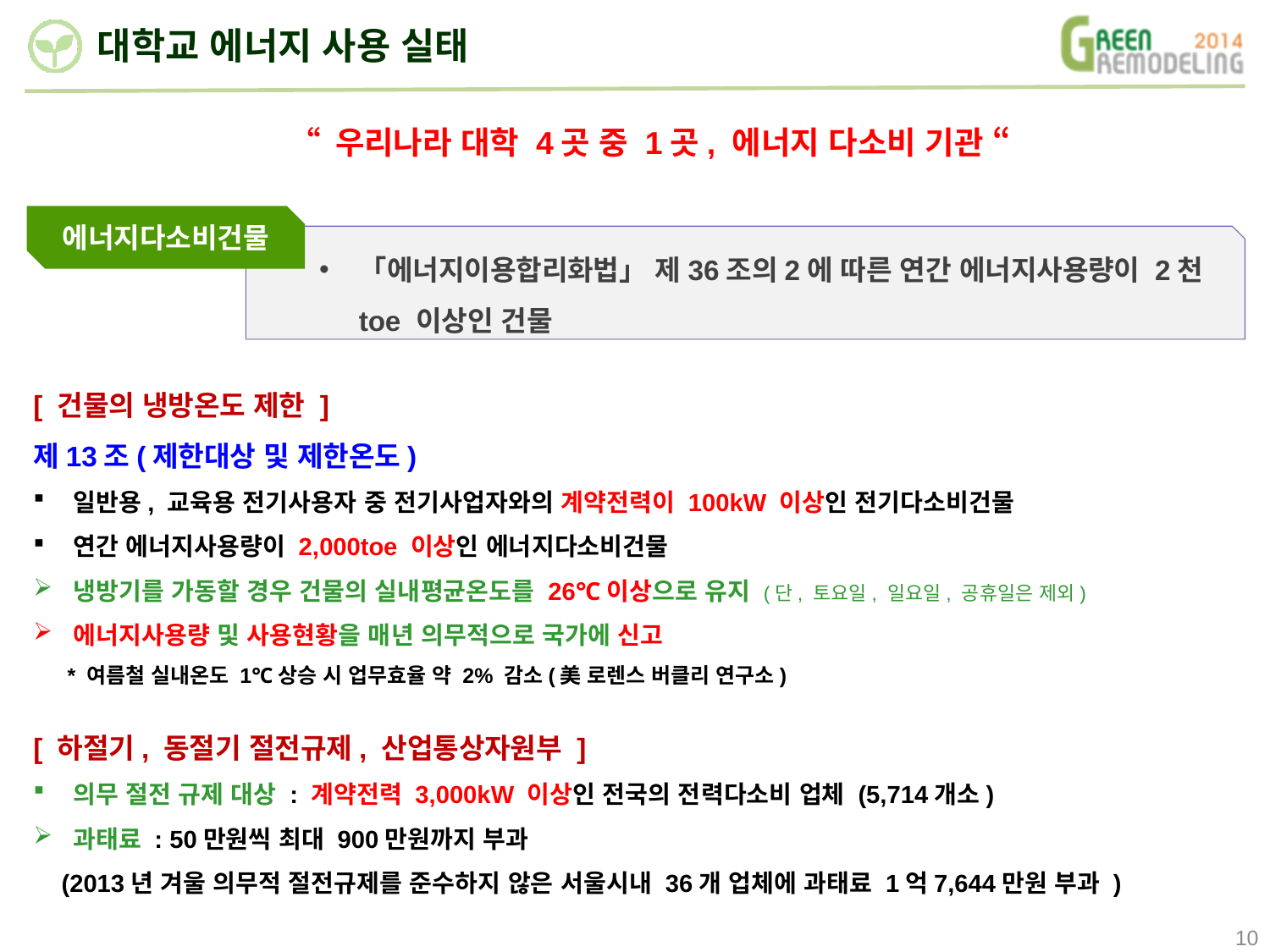

대학교 에너지 사용 실태
“ 우리나라 대학 4곳 중 1곳, 에너지 다소비 기관 “
에너지다소비건물
「에너지이용합리화법」 제36조의2에 따른 연간 에너지사용량이 2천toe 이상인 건물
[ 건물의 냉방온도 제한 ]
제13조(제한대상 및 제한온도)
일반용, 교육용 전기사용자 중 전기사업자와의 계약전력이 100kW 이상인 전기다소비건물
연간 에너지사용량이 2,000toe 이상인 에너지다소비건물
냉방기를 가동할 경우 건물의 실내평균온도를 26℃이상으로 유지 (단, 토요일, 일요일, 공휴일은 제외)
에너지사용량 및 사용현황을 매년 의무적으로 국가에 신고
* 여름철 실내온도 1℃상승 시 업무효율 약 2% 감소(美 로렌스 버클리 연구소)
[ 하절기, 동절기 절전규제, 산업통상자원부 ]
의무 절전 규제 대상 : 계약전력 3,000kW 이상인 전국의 전력다소비 업체 (5,714개소)
과태료 : 50만원씩 최대 900만원까지 부과
    (2013년 겨울 의무적 절전규제를 준수하지 않은 서울시내 36개 업체에 과태료 1억7,644만원 부과 )
10